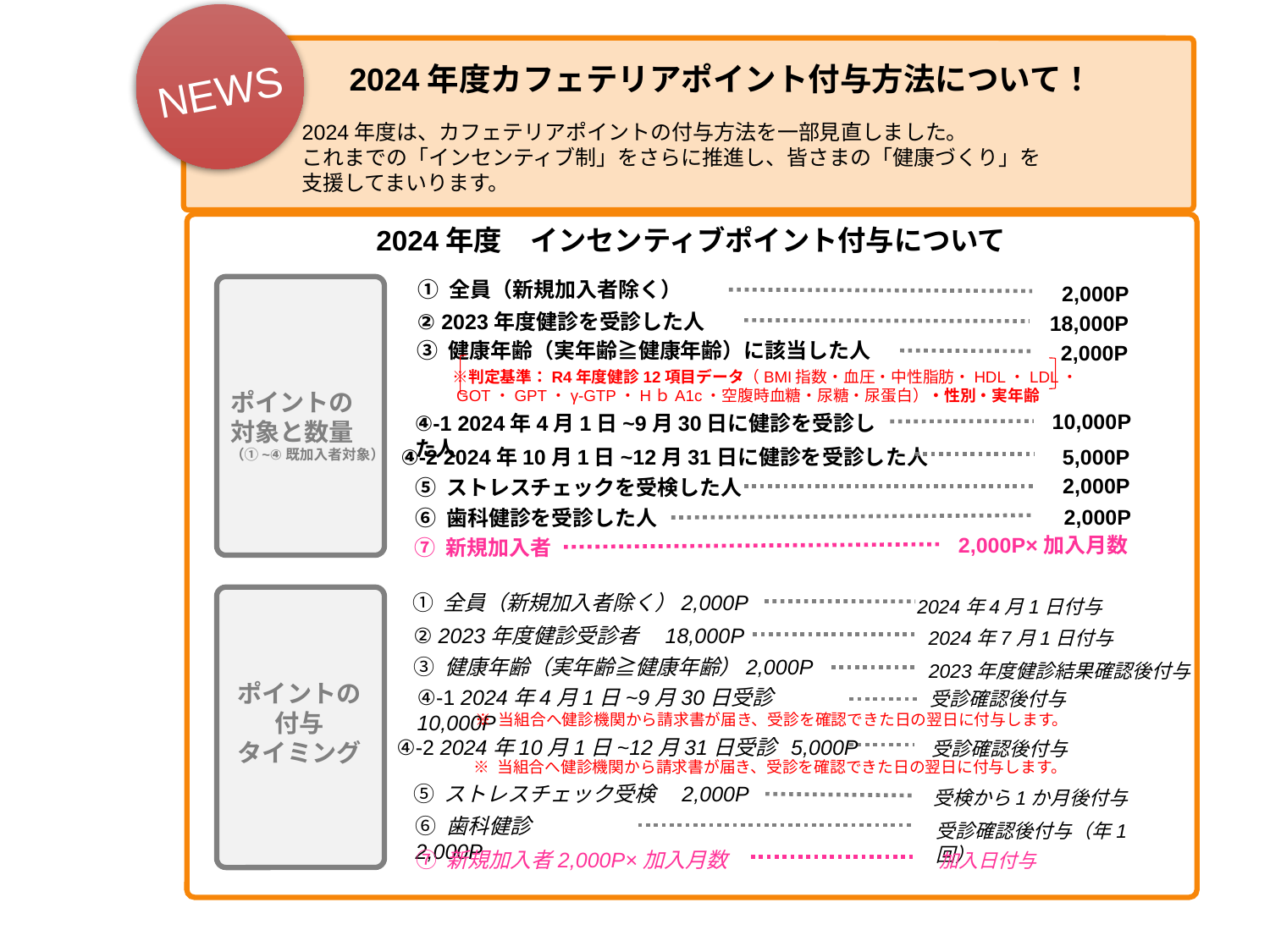

2024年度カフェテリアポイント付与方法について！
NEWS
2024年度は、カフェテリアポイントの付与方法を一部見直しました。
これまでの「インセンティブ制」をさらに推進し、皆さまの「健康づくり」を
支援してまいります。

2024年度　インセンティブポイント付与について
① 全員（新規加入者除く）
 2,000P

② 2023年度健診を受診した人
18,000P

③ 健康年齢（実年齢≧健康年齢）に該当した人
2,000P

　※判定基準：R4年度健診12項目データ（BMI指数・血圧・中性脂肪・HDL・LDL・
　GOT・GPT・γ-GTP・HｂA1c・空腹時血糖・尿糖・尿蛋白）・性別・実年齢
ポイントの
対象と数量
（①~④既加入者対象）
 10,000P
④-1 2024年4月1日~9月30日に健診を受診した人
 5,000P
④-2 2024年10月1日~12月31日に健診を受診した人
 2,000P
⑤ ストレスチェックを受検した人
 2,000P
⑥ 歯科健診を受診した人
 2,000P×加入月数
⑦ 新規加入者
① 全員（新規加入者除く）2,000P
2024年4月1日付与

② 2023年度健診受診者　18,000P
2024年7月1日付与
③ 健康年齢（実年齢≧健康年齢）2,000P
2023年度健診結果確認後付与
ポイントの
付与
タイミング
④-1 2024年4月1日~9月30日受診　10,000P
受診確認後付与
※ 当組合へ健診機関から請求書が届き、受診を確認できた日の翌日に付与します。
④-2 2024年10月1日~12月31日受診  5,000P
受診確認後付与
※ 当組合へ健診機関から請求書が届き、受診を確認できた日の翌日に付与します。
⑤ ストレスチェック受検　2,000P
受検から1か月後付与
⑥ 歯科健診　2,000P
受診確認後付与（年1回）
⑦ 新規加入者2,000P×加入月数
加入日付与